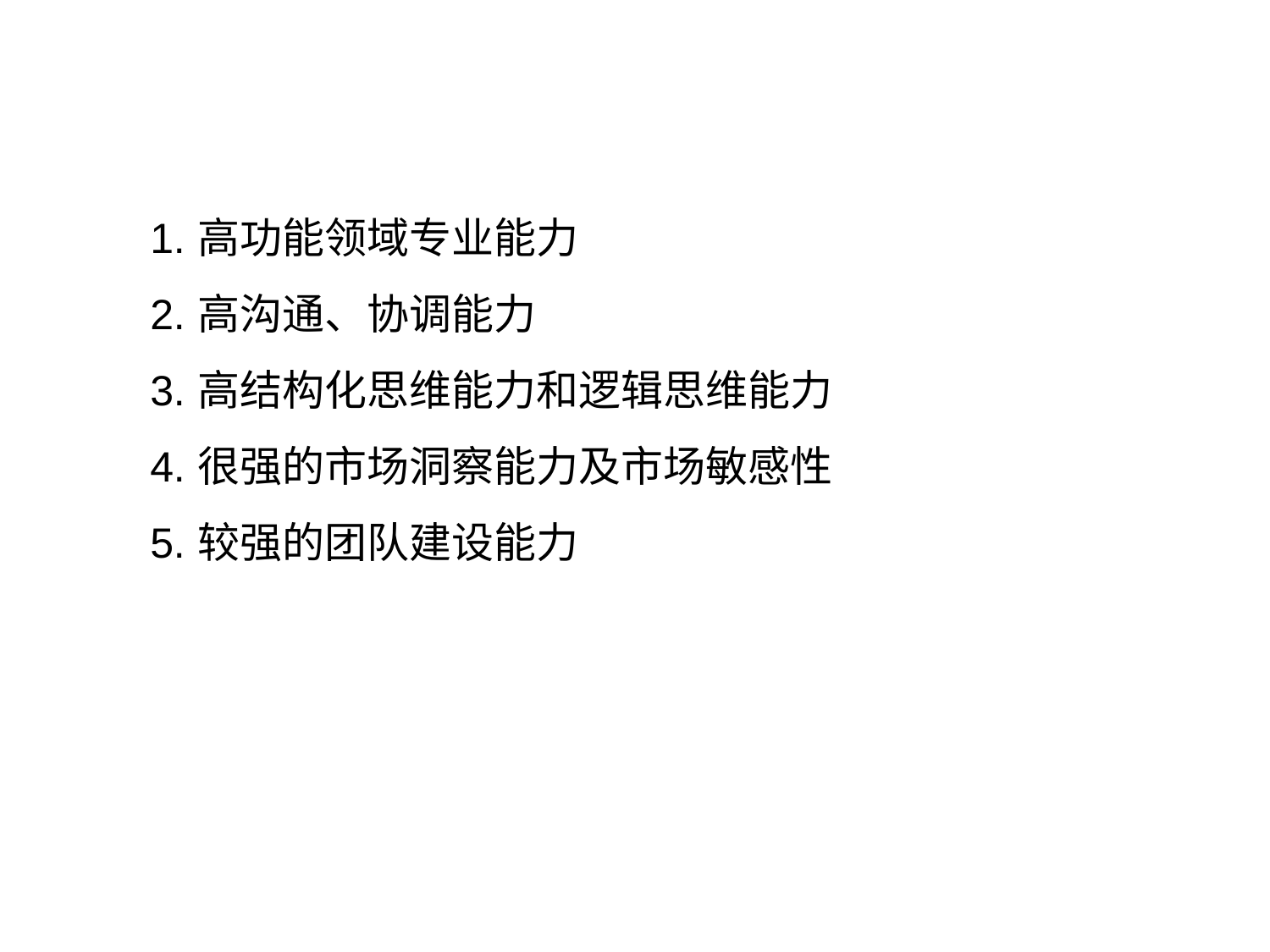

# 市场代表的技能要求

高功能领域专业能力
高沟通、协调能力
高结构化思维能力和逻辑思维能力
很强的市场洞察能力及市场敏感性
较强的团队建设能力